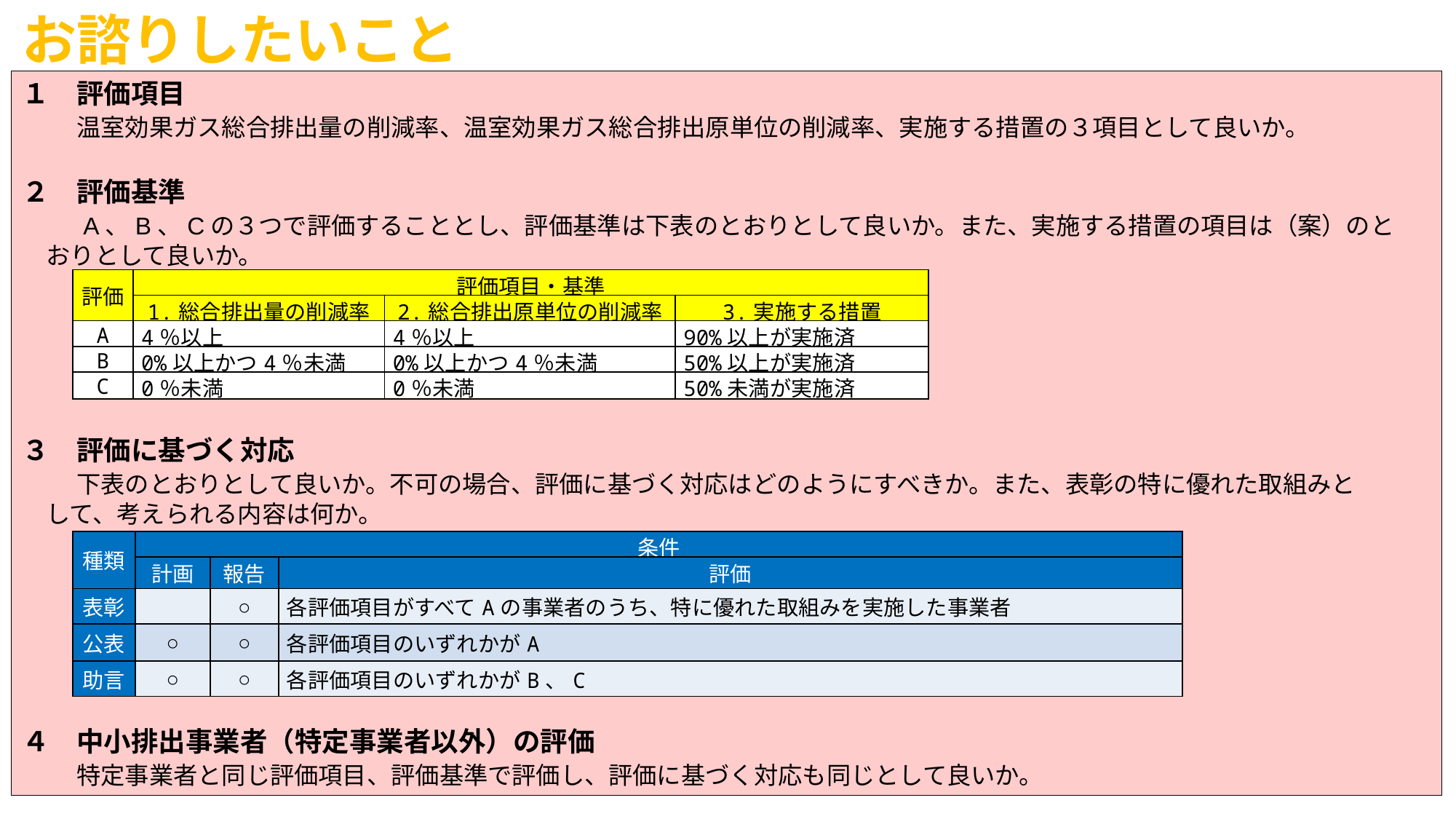

お諮りしたいこと
１　評価項目
　　温室効果ガス総合排出量の削減率、温室効果ガス総合排出原単位の削減率、実施する措置の３項目として良いか。

２　評価基準
　　A、B、Cの３つで評価することとし、評価基準は下表のとおりとして良いか。また、実施する措置の項目は（案）のと
　おりとして良いか。

３　評価に基づく対応
　　下表のとおりとして良いか。不可の場合、評価に基づく対応はどのようにすべきか。また、表彰の特に優れた取組みと
　して、考えられる内容は何か。

４　中小排出事業者（特定事業者以外）の評価
　　特定事業者と同じ評価項目、評価基準で評価し、評価に基づく対応も同じとして良いか。
| 評価 | 評価項目・基準 |  |  |
| --- | --- | --- | --- |
|  | 1.総合排出量の削減率 | 2.総合排出原単位の削減率 | 3.実施する措置 |
| A | 4％以上 | 4％以上 | 90%以上が実施済 |
| B | 0%以上かつ4％未満 | 0%以上かつ4％未満 | 50%以上が実施済 |
| C | 0％未満 | 0％未満 | 50%未満が実施済 |
| 種類 | 条件 |  |  |
| --- | --- | --- | --- |
|  | 計画 | 報告 | 評価 |
| 表彰 |  | ○ | 各評価項目がすべてAの事業者のうち、特に優れた取組みを実施した事業者 |
| 公表 | ○ | ○ | 各評価項目のいずれかがA |
| 助言 | ○ | ○ | 各評価項目のいずれかがB、C |
37